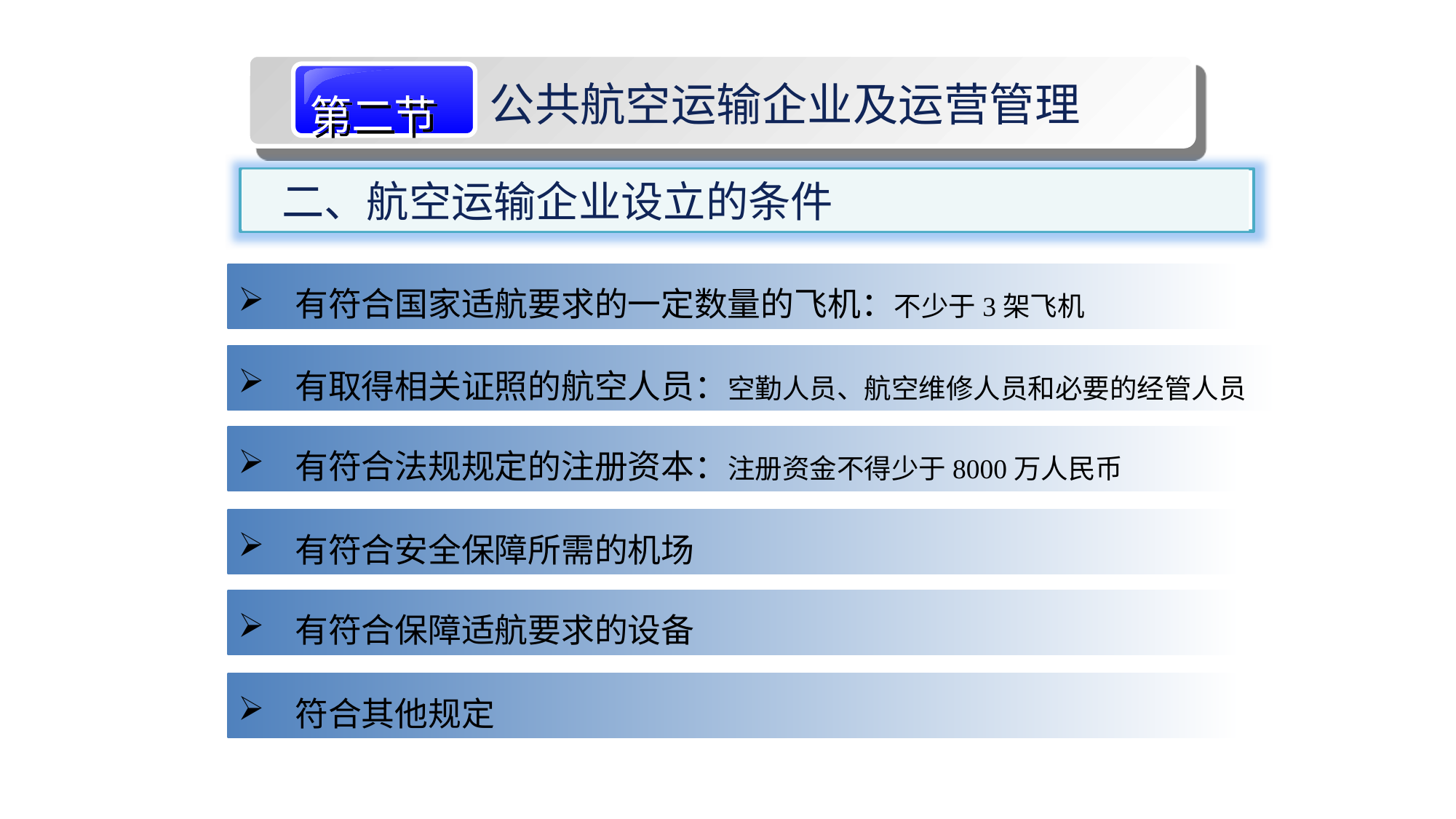

第二节
公共航空运输企业及运营管理

  二、航空运输企业设立的条件
   有符合国家适航要求的一定数量的飞机：不少于3架飞机
   有取得相关证照的航空人员：空勤人员、航空维修人员和必要的经管人员
   有符合法规规定的注册资本：注册资金不得少于8000万人民币
   有符合安全保障所需的机场
   有符合保障适航要求的设备
   符合其他规定
14